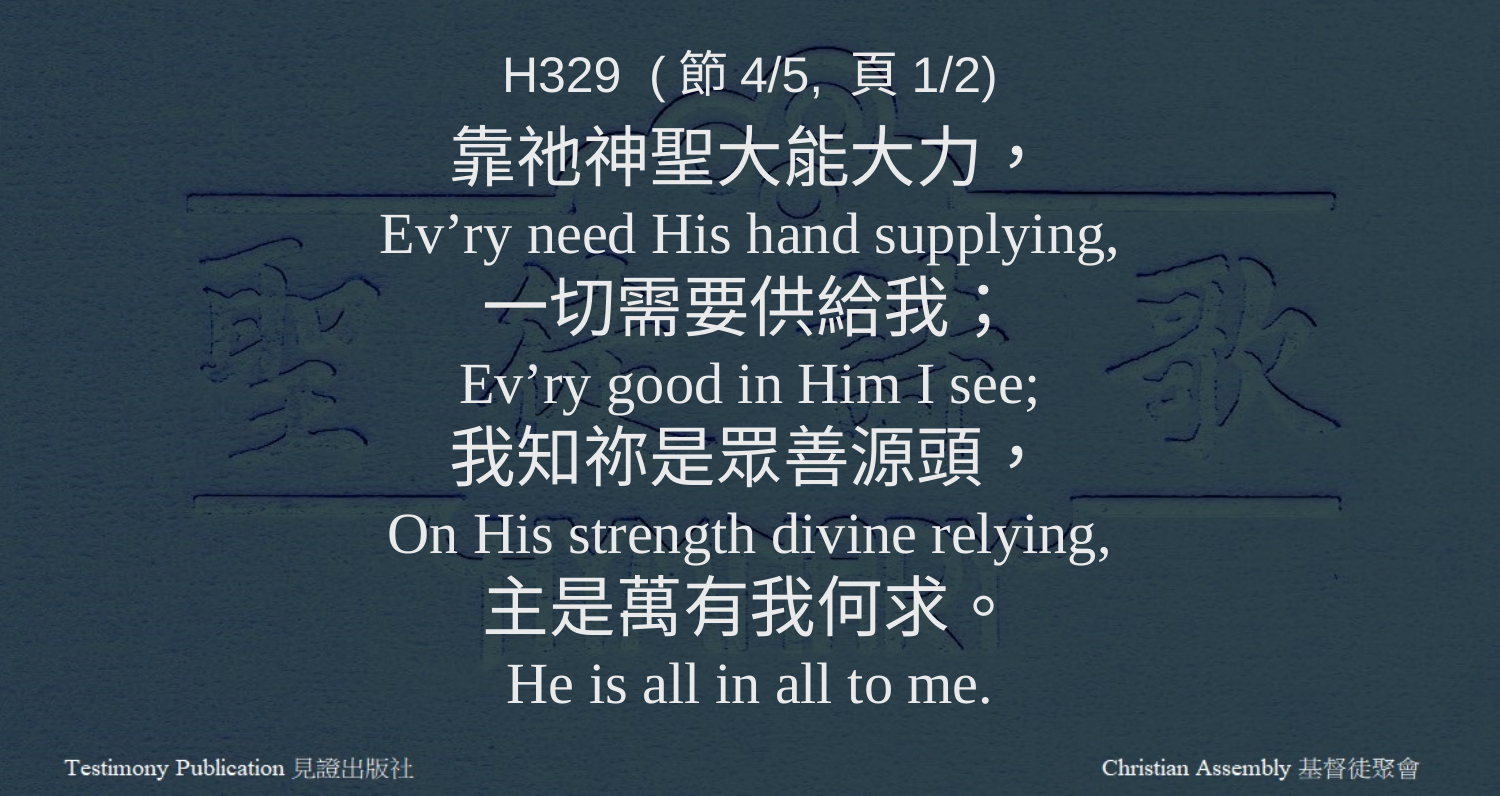

H329  (節4/5, 頁1/2)
靠祂神聖大能大力，
Ev’ry need His hand supplying,
一切需要供給我；
Ev’ry good in Him I see;
我知祢是眾善源頭，
On His strength divine relying,
主是萬有我何求。
He is all in all to me.